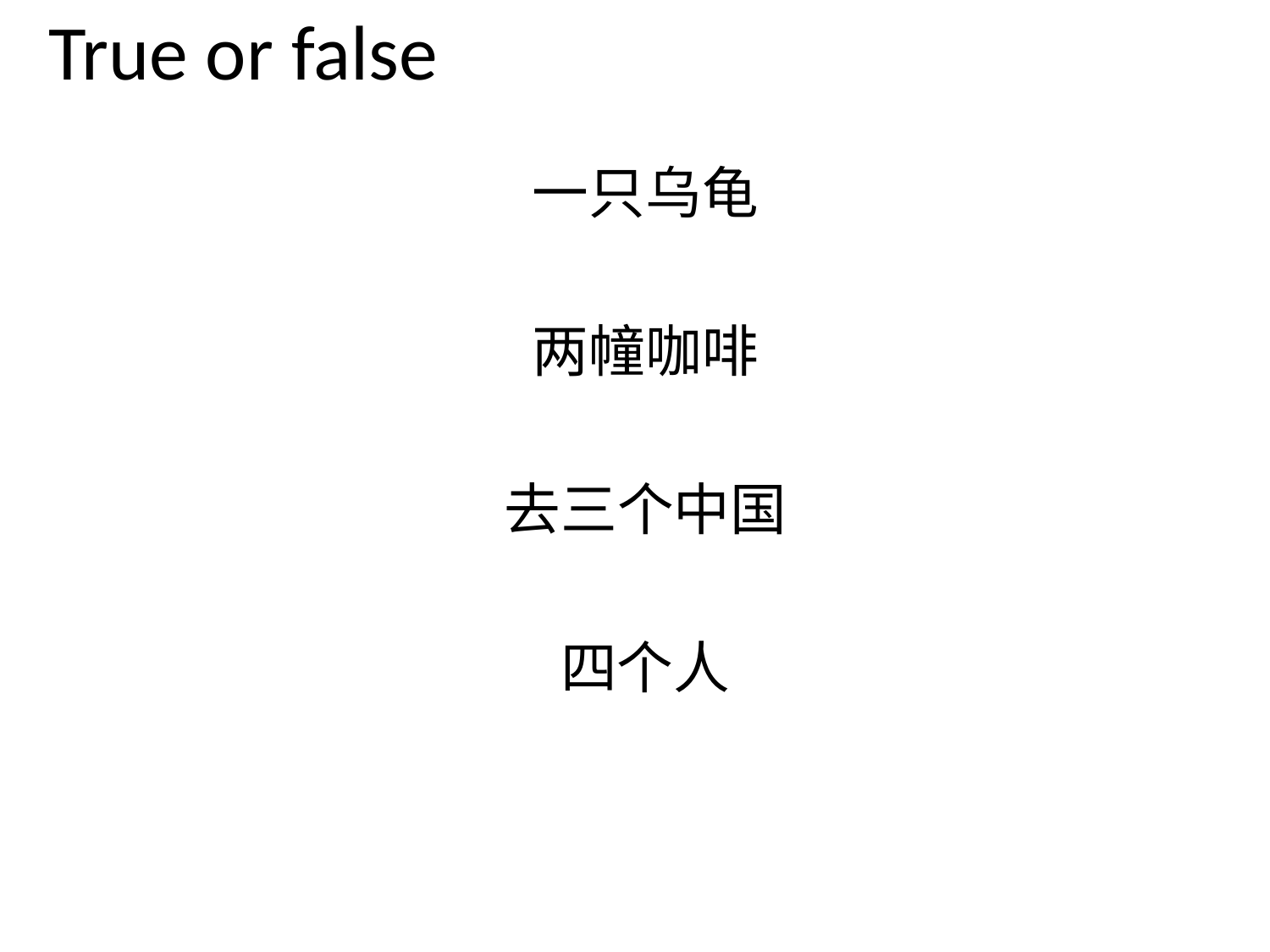

# True or false
一只乌龟

两幢咖啡

去三个中国

四个人